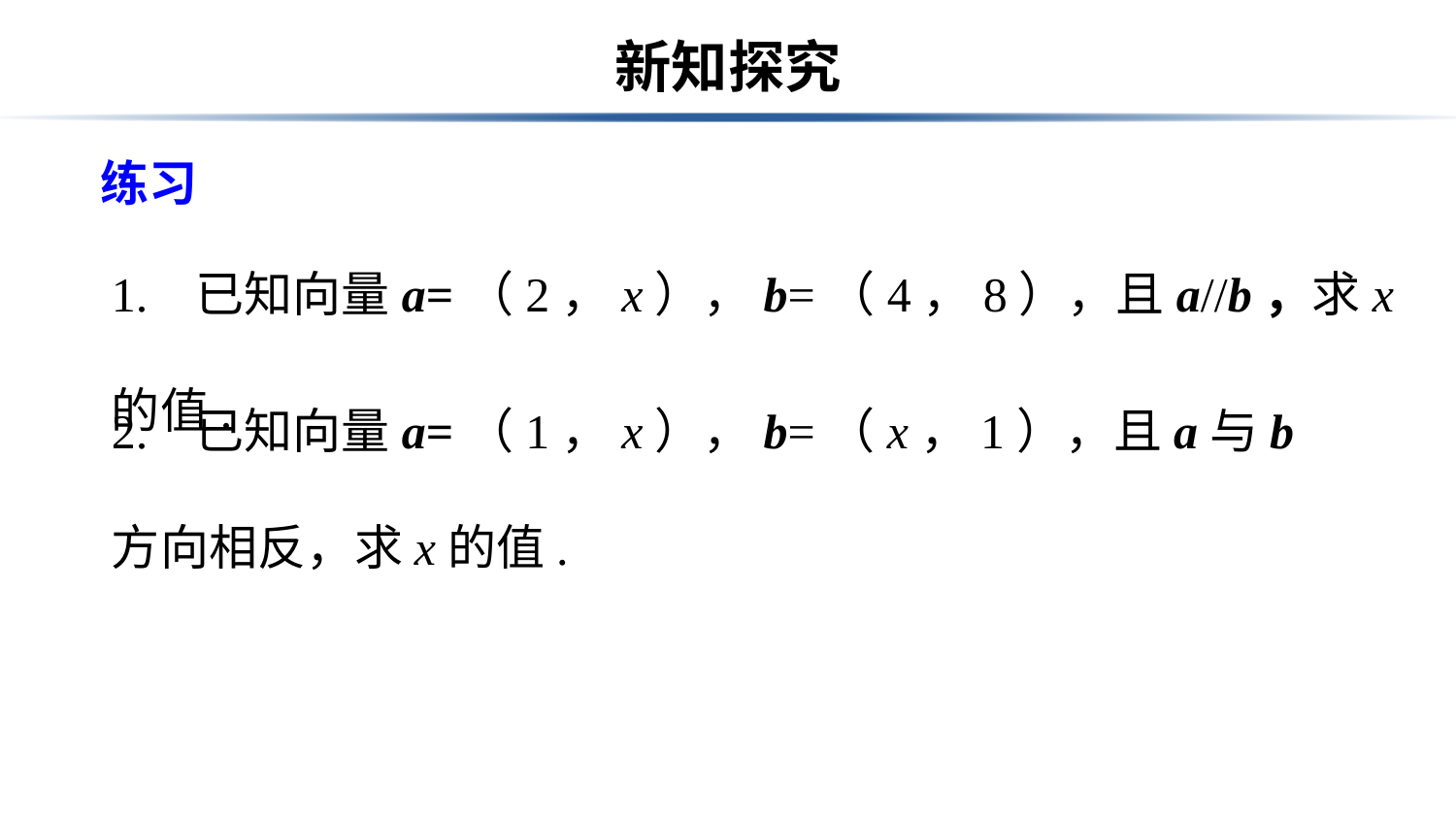

# 新知探究
练习
1.   已知向量a=（2，x），b=（4，8），且a//b，求x的值.
2.   已知向量a=（1，x），b=（x，1），且a与b方向相反，求x的值.